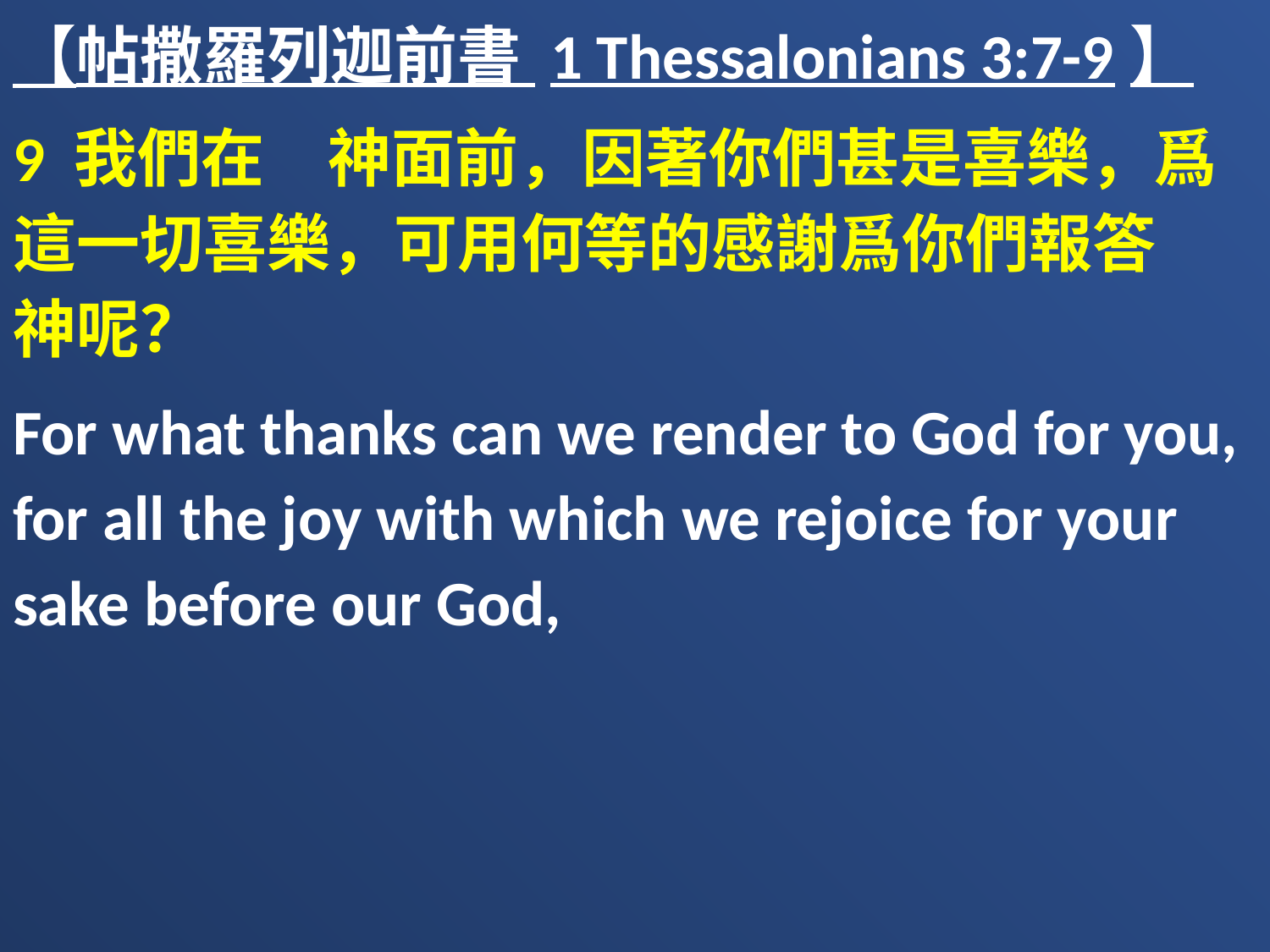

【帖撒羅列迦前書 1 Thessalonians 3:7-9】
9 我們在　神面前，因著你們甚是喜樂，爲這一切喜樂，可用何等的感謝爲你們報答　神呢？
For what thanks can we render to God for you, for all the joy with which we rejoice for your sake before our God,